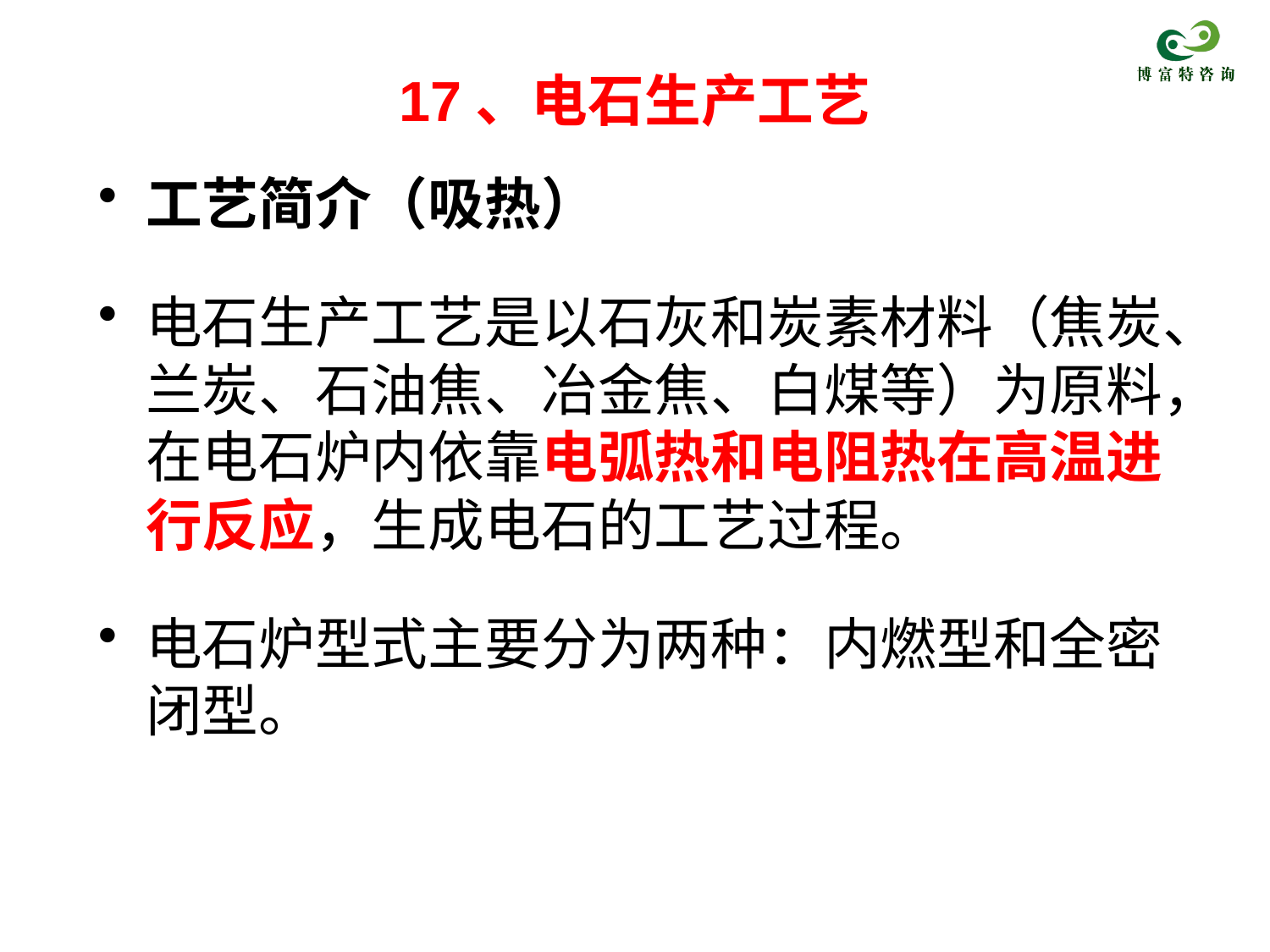

# 17、电石生产工艺
工艺简介（吸热）

电石生产工艺是以石灰和炭素材料（焦炭、兰炭、石油焦、冶金焦、白煤等）为原料，在电石炉内依靠电弧热和电阻热在高温进行反应，生成电石的工艺过程。

电石炉型式主要分为两种：内燃型和全密闭型。